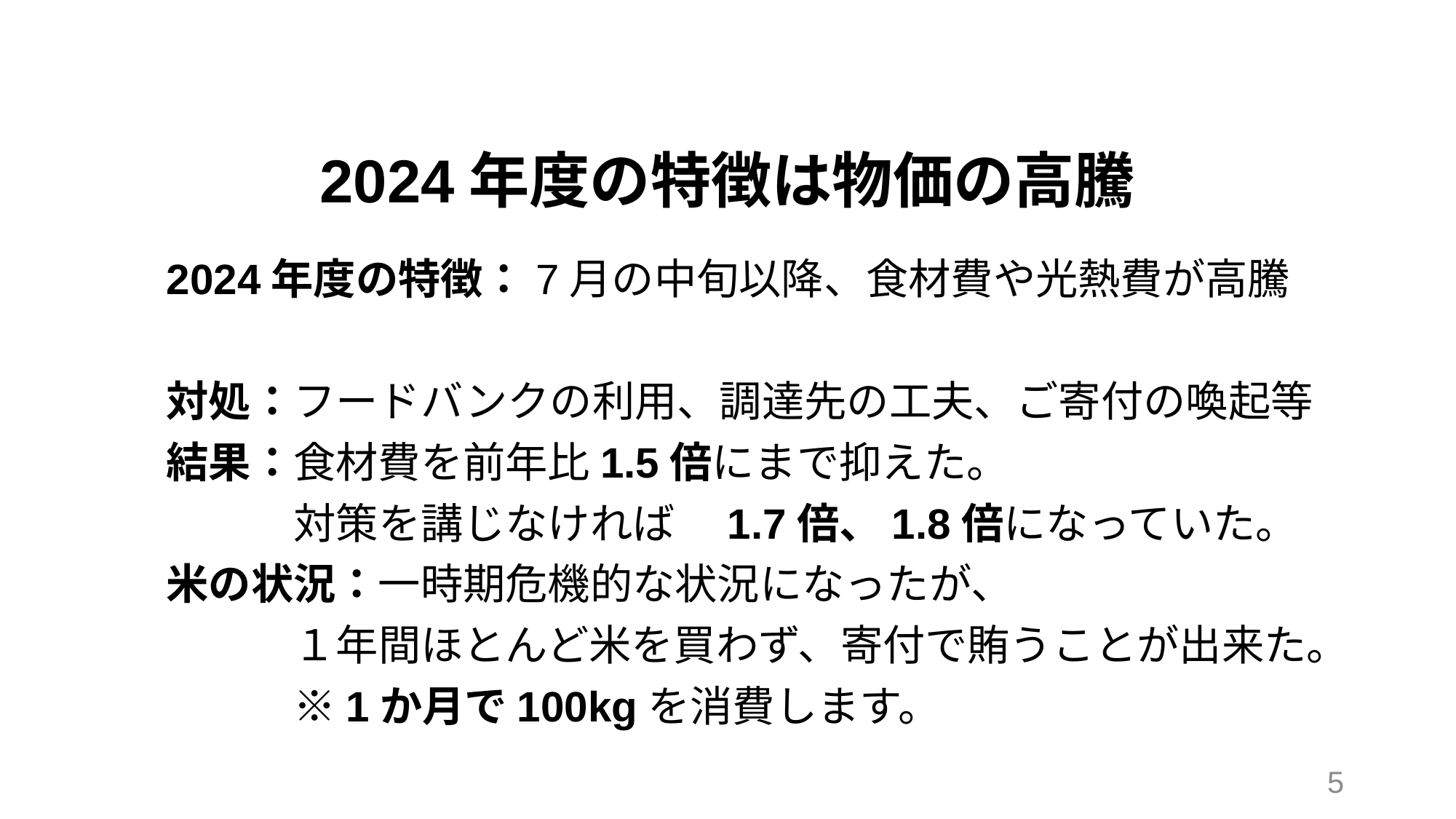

# 2024年度の特徴は物価の高騰
2024年度の特徴：7月の中旬以降、食材費や光熱費が高騰

対処：フードバンクの利用、調達先の工夫、ご寄付の喚起等
結果：食材費を前年比1.5倍にまで抑えた。
　　　対策を講じなければ　1.7倍、1.8倍になっていた。
米の状況：一時期危機的な状況になったが、
　　　１年間ほとんど米を買わず、寄付で賄うことが出来た。
　　　※1か月で100kgを消費します。

5